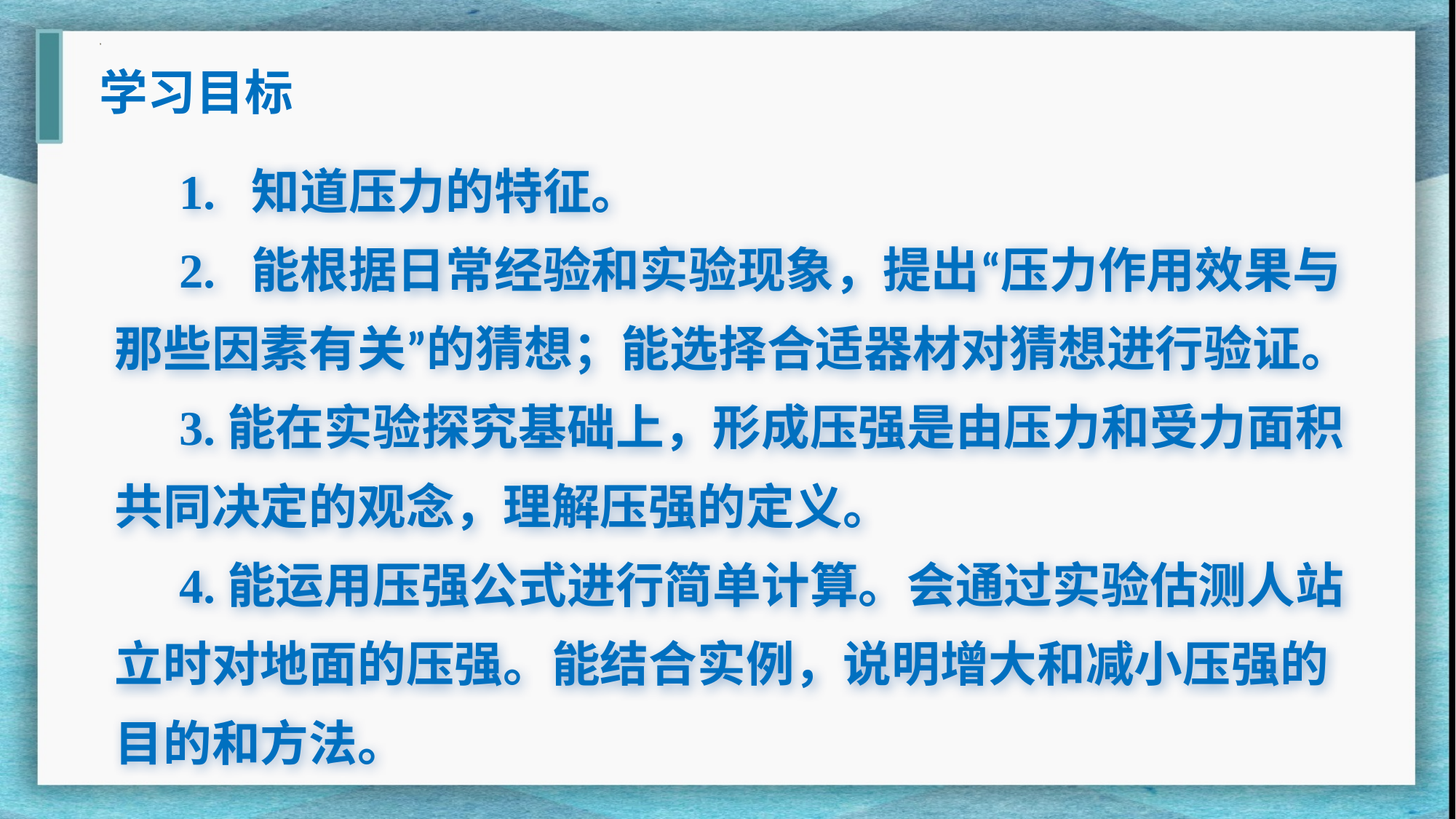

学习目标
1.  知道压力的特征。
2.  能根据日常经验和实验现象，提出“压力作用效果与那些因素有关”的猜想；能选择合适器材对猜想进行验证。
3.能在实验探究基础上，形成压强是由压力和受力面积共同决定的观念，理解压强的定义。
4.能运用压强公式进行简单计算。会通过实验估测人站立时对地面的压强。能结合实例，说明增大和减小压强的目的和方法。